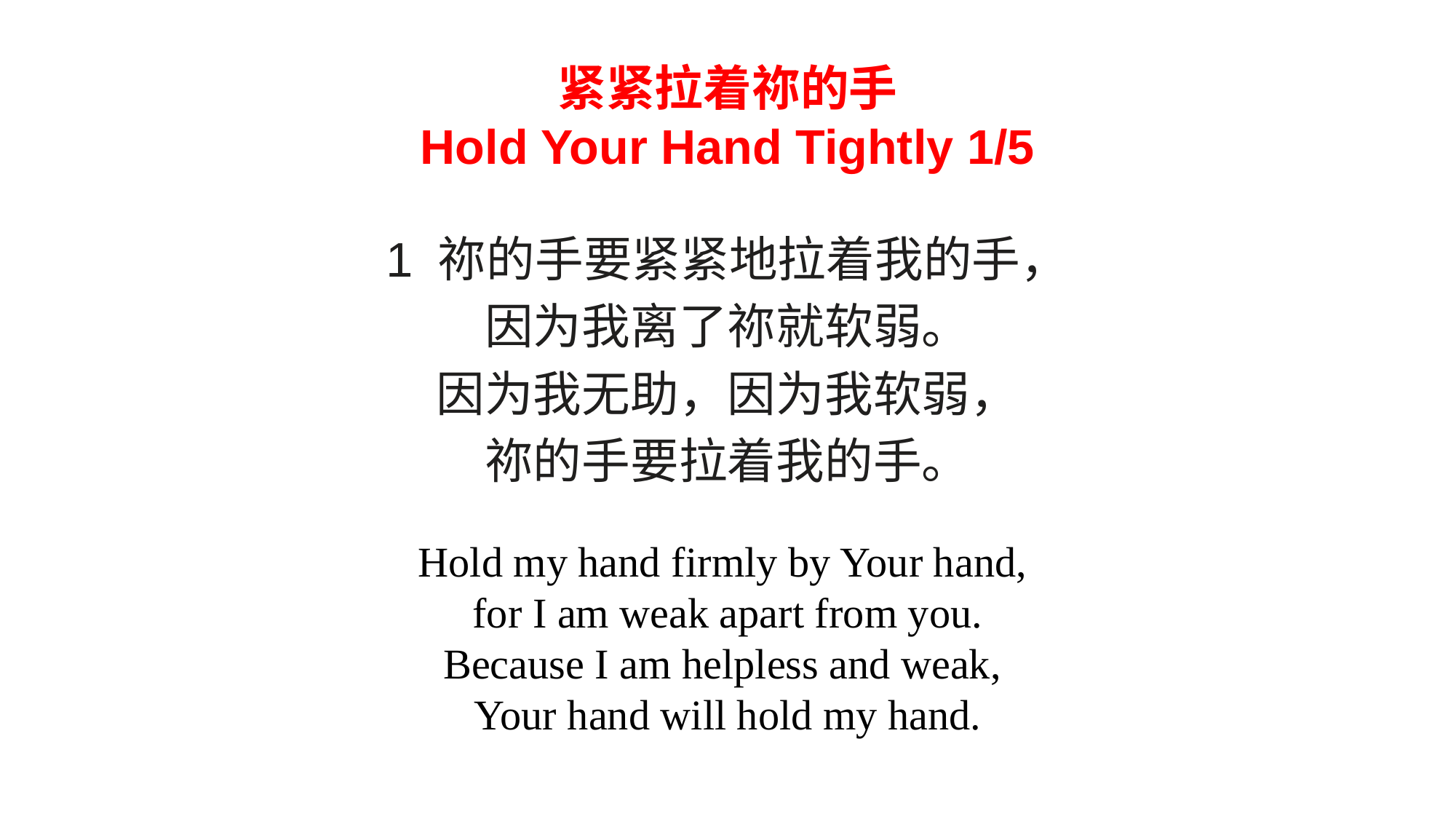

# 紧紧拉着祢的手 Hold Your Hand Tightly 1/5
1 祢的手要紧紧地拉着我的手，
因为我离了祢就软弱。
因为我无助，因为我软弱，
祢的手要拉着我的手。

Hold my hand firmly by Your hand,
for I am weak apart from you.
Because I am helpless and weak,
Your hand will hold my hand.